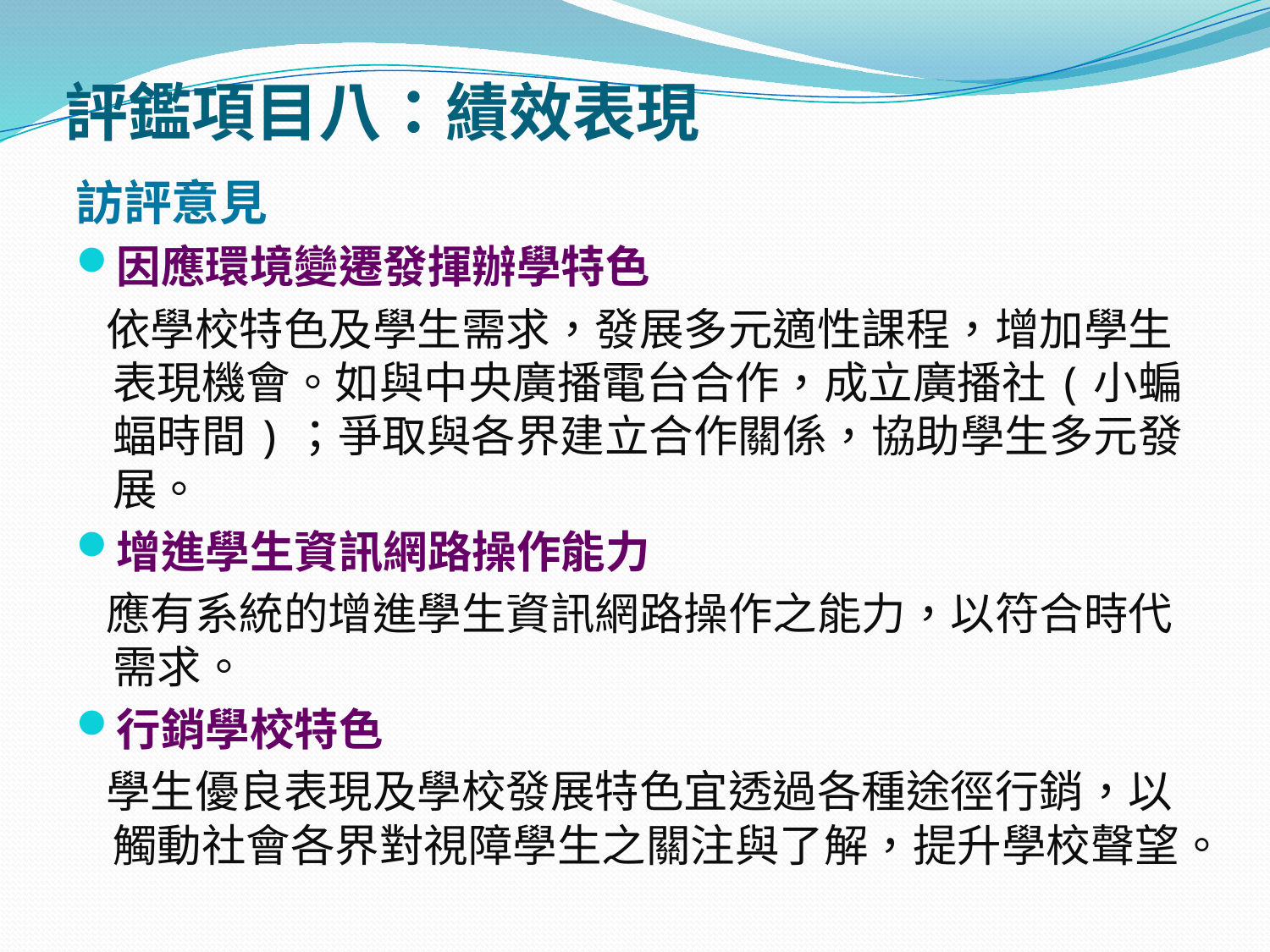

# 評鑑項目八：績效表現
訪評意見
因應環境變遷發揮辦學特色
  依學校特色及學生需求，發展多元適性課程，增加學生表現機會。如與中央廣播電台合作，成立廣播社(小蝙蝠時間)；爭取與各界建立合作關係，協助學生多元發展。
增進學生資訊網路操作能力
  應有系統的增進學生資訊網路操作之能力，以符合時代需求。
行銷學校特色
  學生優良表現及學校發展特色宜透過各種途徑行銷，以觸動社會各界對視障學生之關注與了解，提升學校聲望。